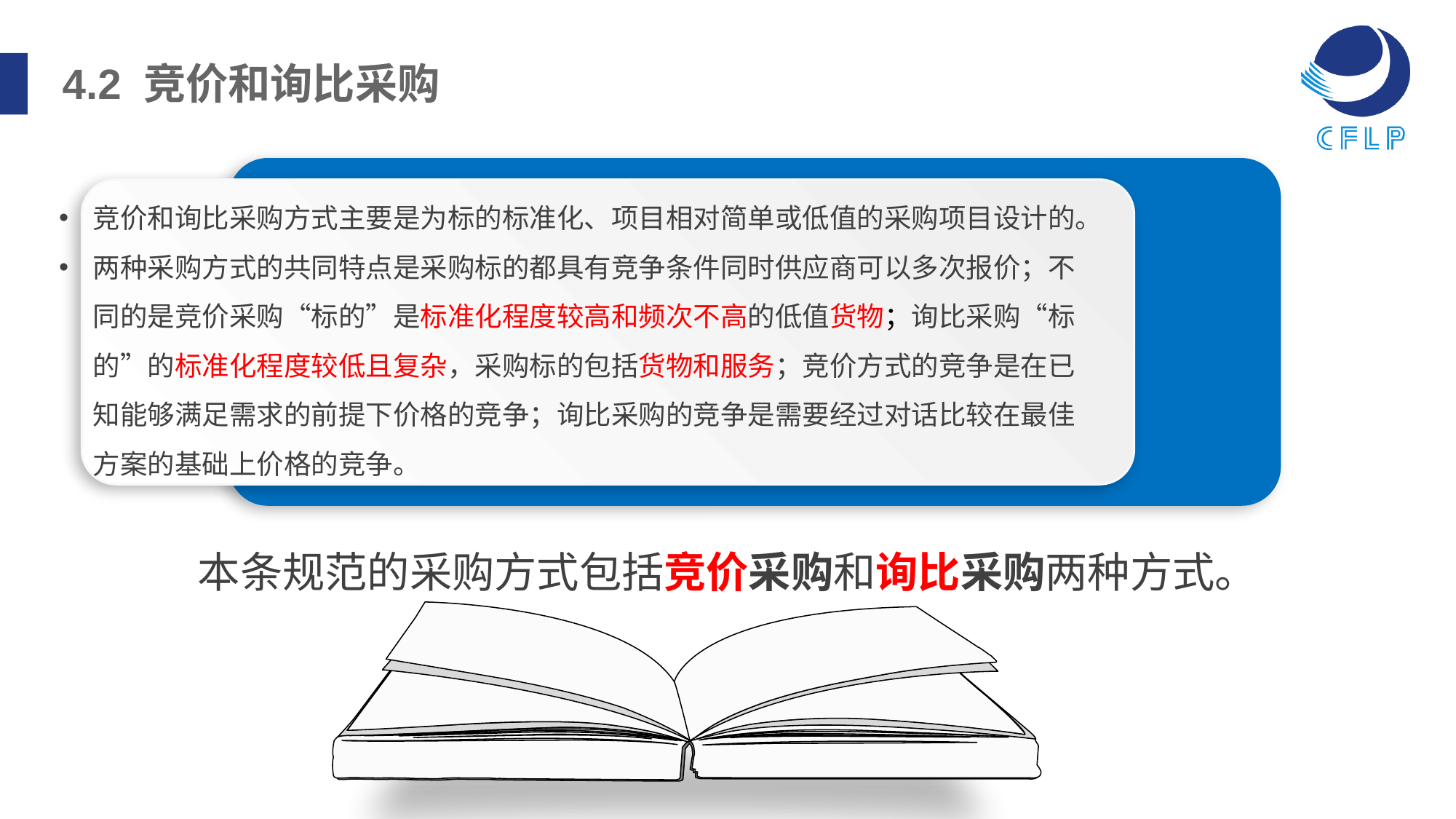

4.2 竞价和询比采购

竞价和询比采购方式主要是为标的标准化、项目相对简单或低值的采购项目设计的。
两种采购方式的共同特点是采购标的都具有竞争条件同时供应商可以多次报价；不同的是竞价采购“标的”是标准化程度较高和频次不高的低值货物；询比采购“标的”的标准化程度较低且复杂，采购标的包括货物和服务；竞价方式的竞争是在已知能够满足需求的前提下价格的竞争；询比采购的竞争是需要经过对话比较在最佳方案的基础上价格的竞争。

本条规范的采购方式包括竞价采购和询比采购两种方式。